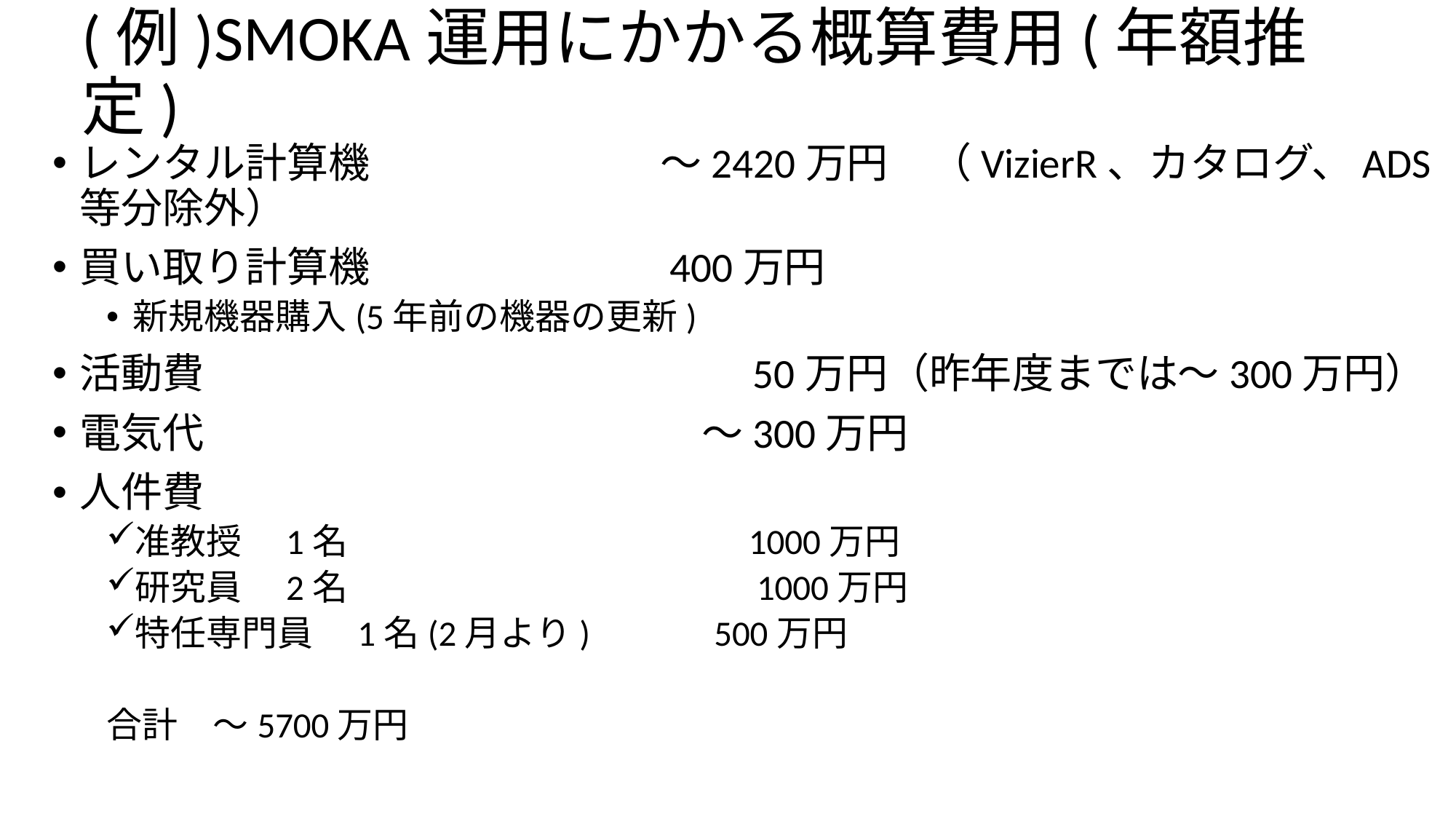

# (例)SMOKA運用にかかる概算費用(年額推定)
レンタル計算機　　　　　　　～2420万円　（VizierR、カタログ、ADS等分除外）
買い取り計算機　　　　　　　400万円
新規機器購入(5年前の機器の更新)
活動費　　　　　　　　　　　　　50万円（昨年度までは～300万円）
電気代　　　　　　　　　　　　～300万円
人件費
准教授　1名　　　　　　　　　　　1000万円
研究員　2名　　　　　　　　　　　 1000万円
特任専門員　1名(2月より)　　　500万円

合計　～5700万円